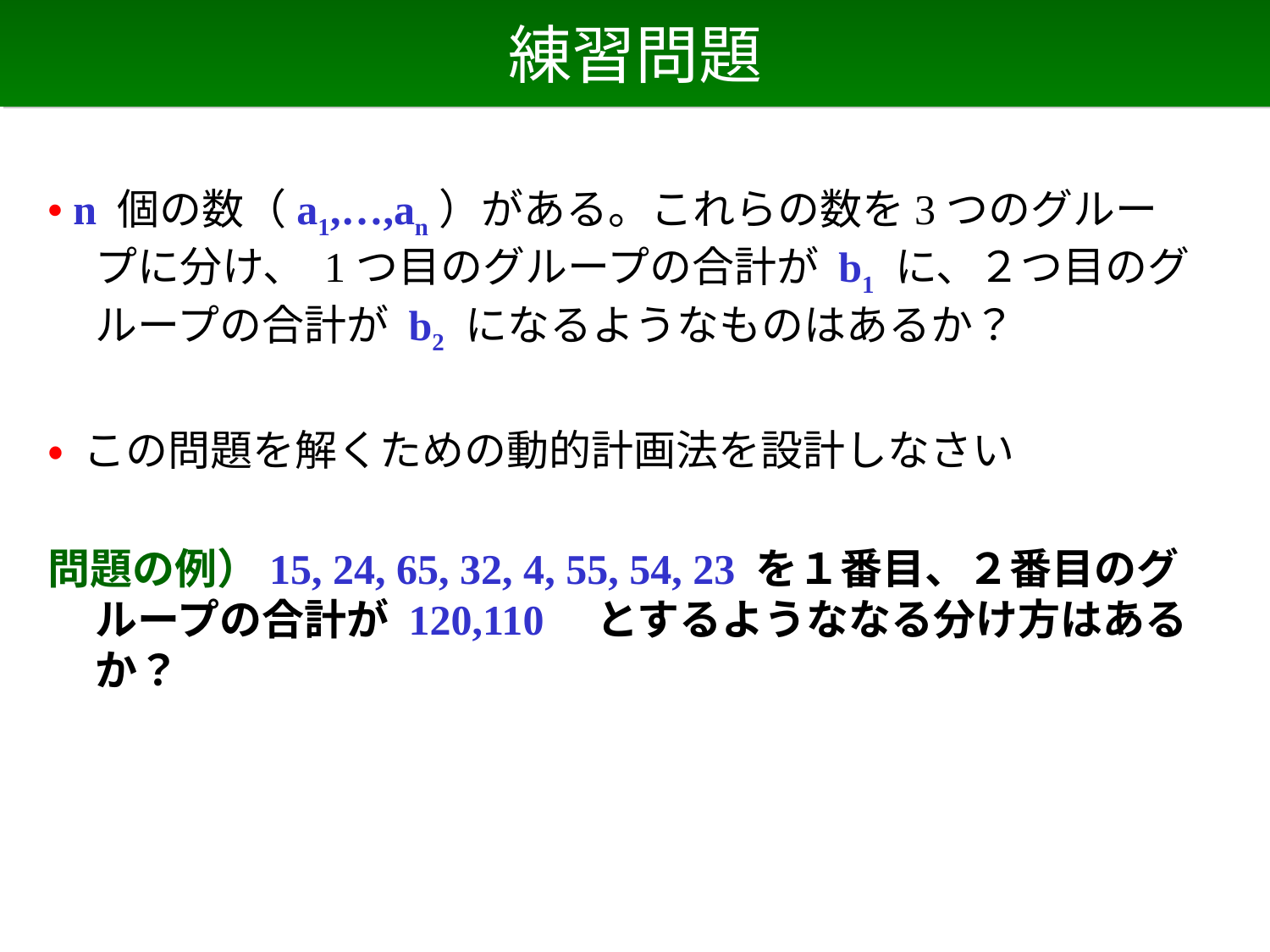

# 練習問題
• n 個の数（a1,…,an）がある。これらの数を3つのグループに分け、 1つ目のグループの合計が b1 に、２つ目のグループの合計が b2 になるようなものはあるか？

• この問題を解くための動的計画法を設計しなさい

問題の例）15, 24, 65, 32, 4, 55, 54, 23 を１番目、２番目のグループの合計が 120,110　とするようななる分け方はあるか？